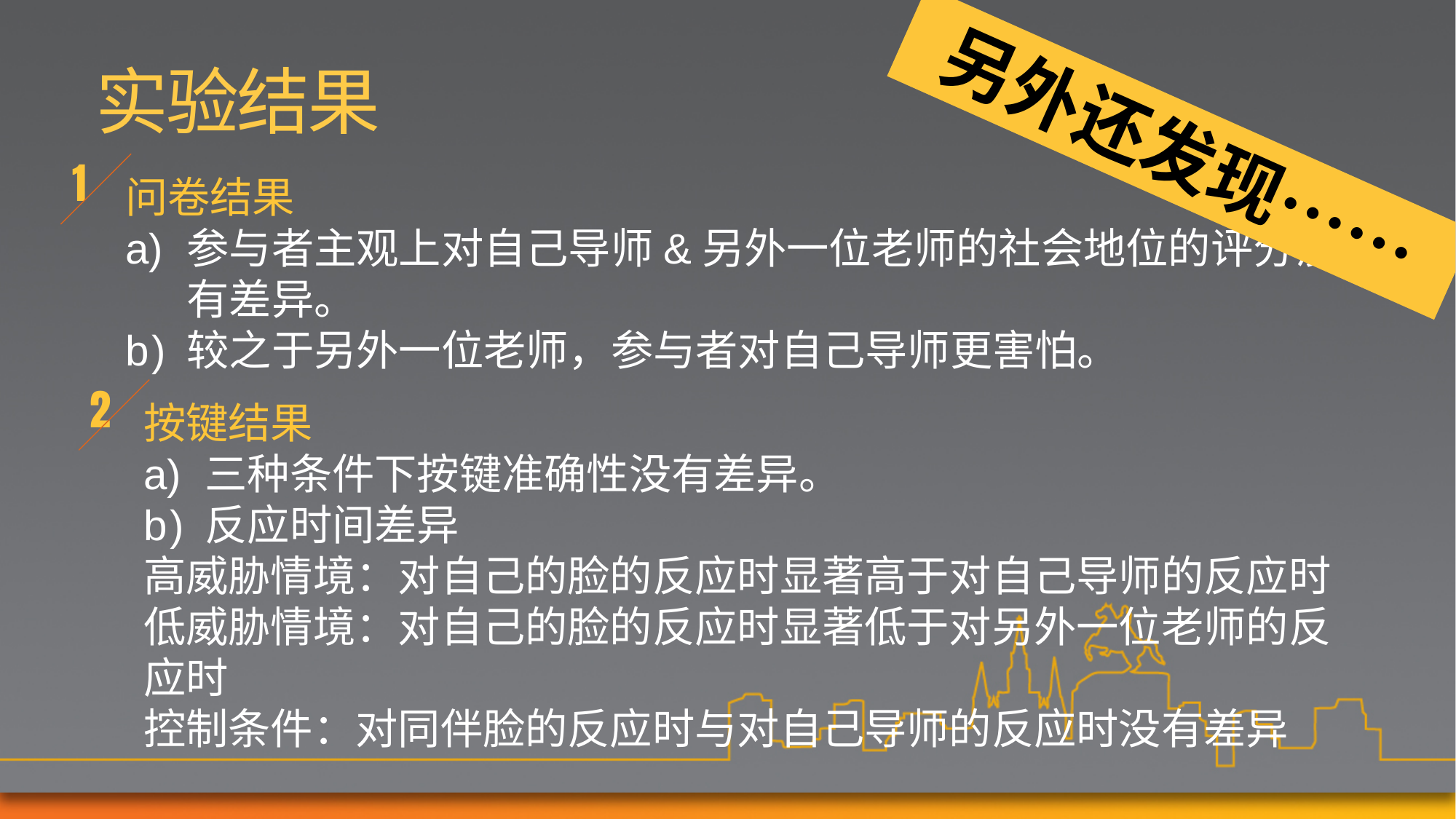

实验结果
另外还发现……
1
问卷结果
参与者主观上对自己导师&另外一位老师的社会地位的评分没有差异。
较之于另外一位老师，参与者对自己导师更害怕。
2
按键结果
三种条件下按键准确性没有差异。
反应时间差异
高威胁情境：对自己的脸的反应时显著高于对自己导师的反应时
低威胁情境：对自己的脸的反应时显著低于对另外一位老师的反应时
控制条件：对同伴脸的反应时与对自己导师的反应时没有差异